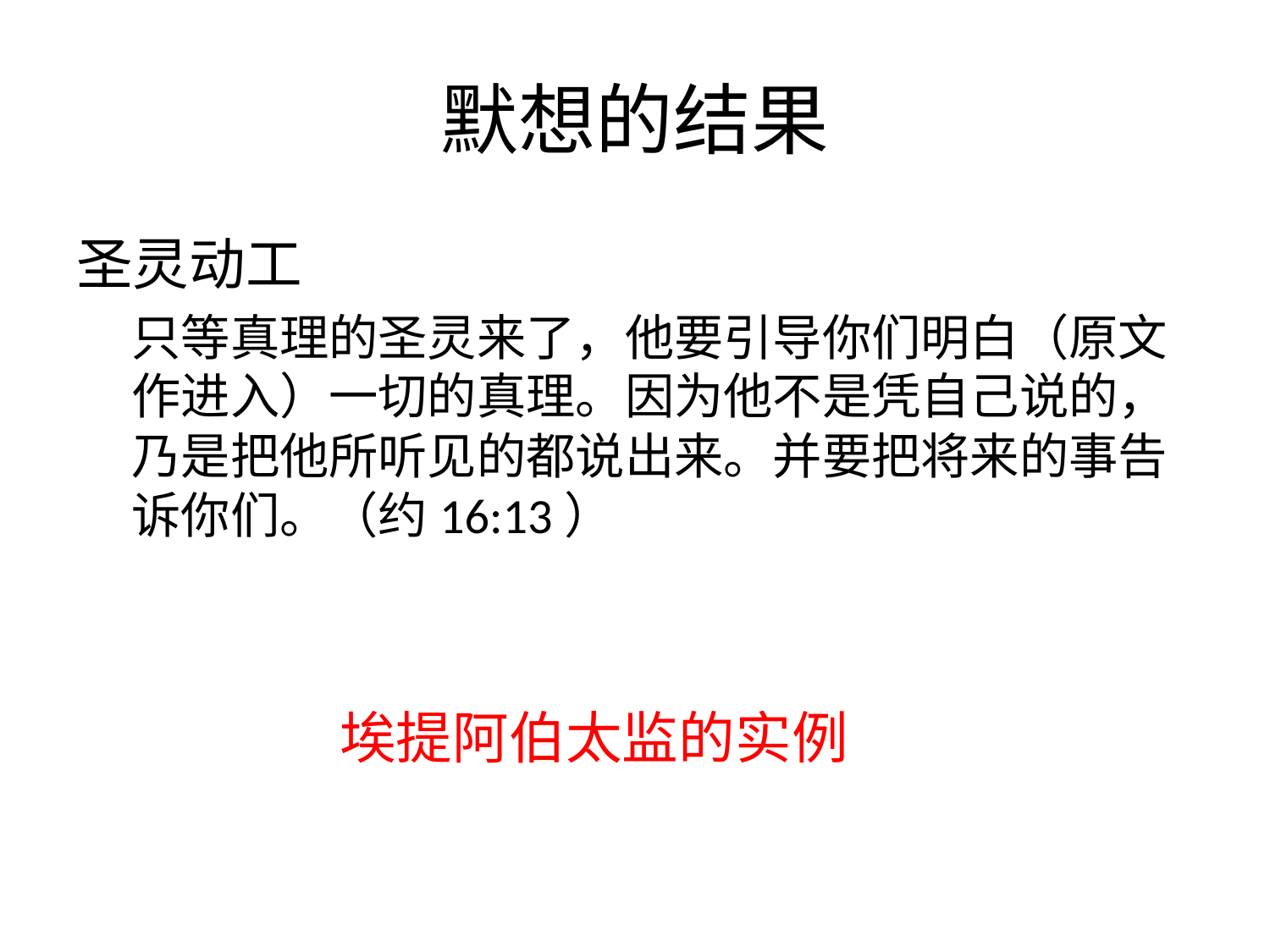

# 默想的结果
圣灵动工
只等真理的圣灵来了，他要引导你们明白（原文作进入）一切的真理。因为他不是凭自己说的，乃是把他所听见的都说出来。并要把将来的事告诉你们。（约16:13）

埃提阿伯太监的实例